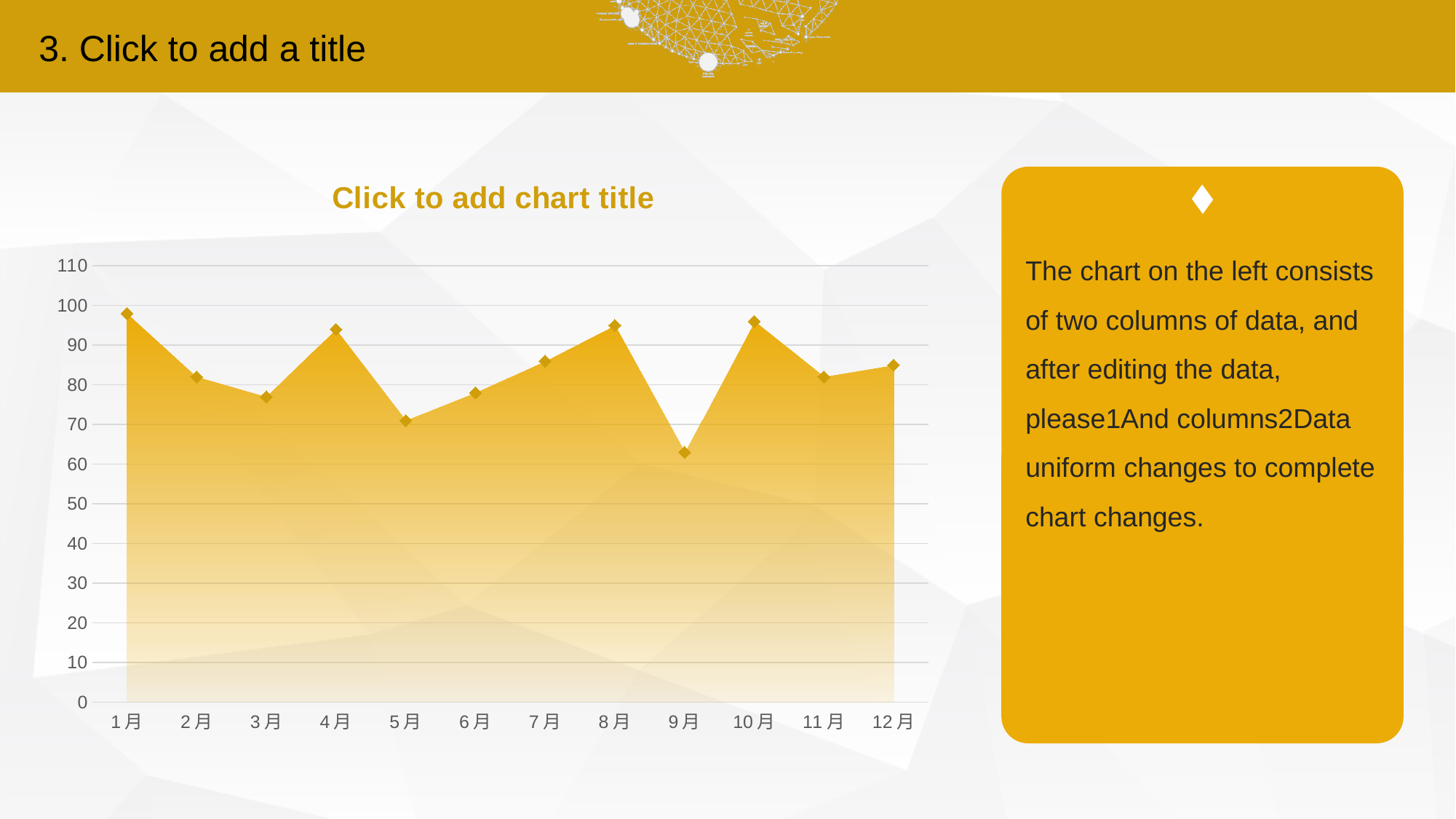

3. Click to add a title

### Chart

| Category | 列2 | 列1 |
|---|---|---|
| 1月 | 98.0 | 98.0 |
| 2月 | 82.0 | 82.0 |
| 3月 | 77.0 | 77.0 |
| 4月 | 94.0 | 94.0 |
| 5月 | 71.0 | 71.0 |
| 6月 | 78.0 | 78.0 |
| 7月 | 86.0 | 86.0 |
| 8月 | 95.0 | 95.0 |
| 9月 | 63.0 | 63.0 |
| 10月 | 96.0 | 96.0 |
| 11月 | 82.0 | 82.0 |
| 12月 | 85.0 | 85.0 |

The chart on the left consists of two columns of data, and after editing the data, please1And columns2Data uniform changes to complete chart changes.